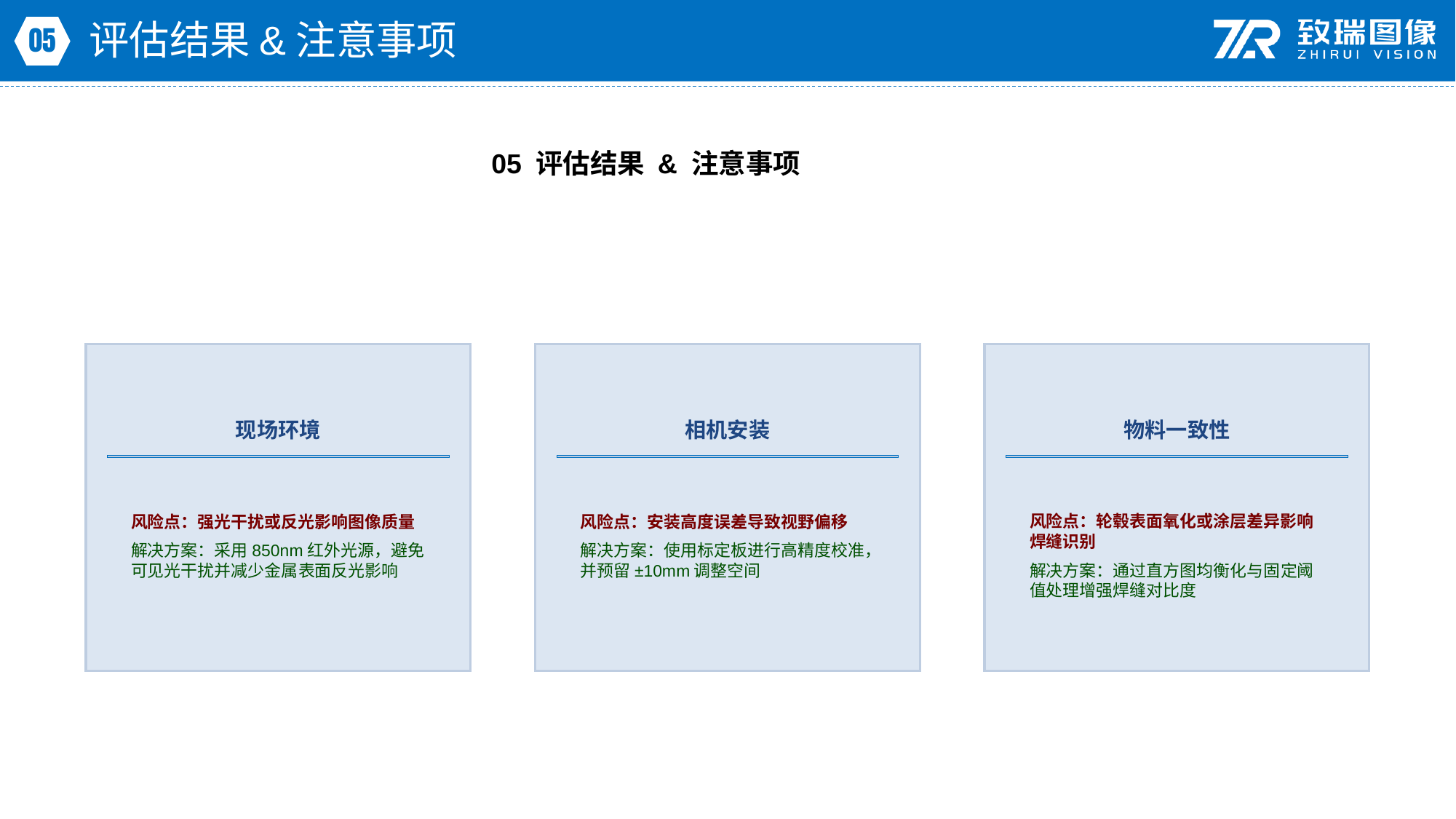

评估结果&注意事项
05

05 评估结果 & 注意事项

现场环境

相机安装

物料一致性

风险点：强光干扰或反光影响图像质量
解决方案：采用850nm红外光源，避免可见光干扰并减少金属表面反光影响

风险点：安装高度误差导致视野偏移
解决方案：使用标定板进行高精度校准，并预留±10mm调整空间

风险点：轮毂表面氧化或涂层差异影响焊缝识别
解决方案：通过直方图均衡化与固定阈值处理增强焊缝对比度